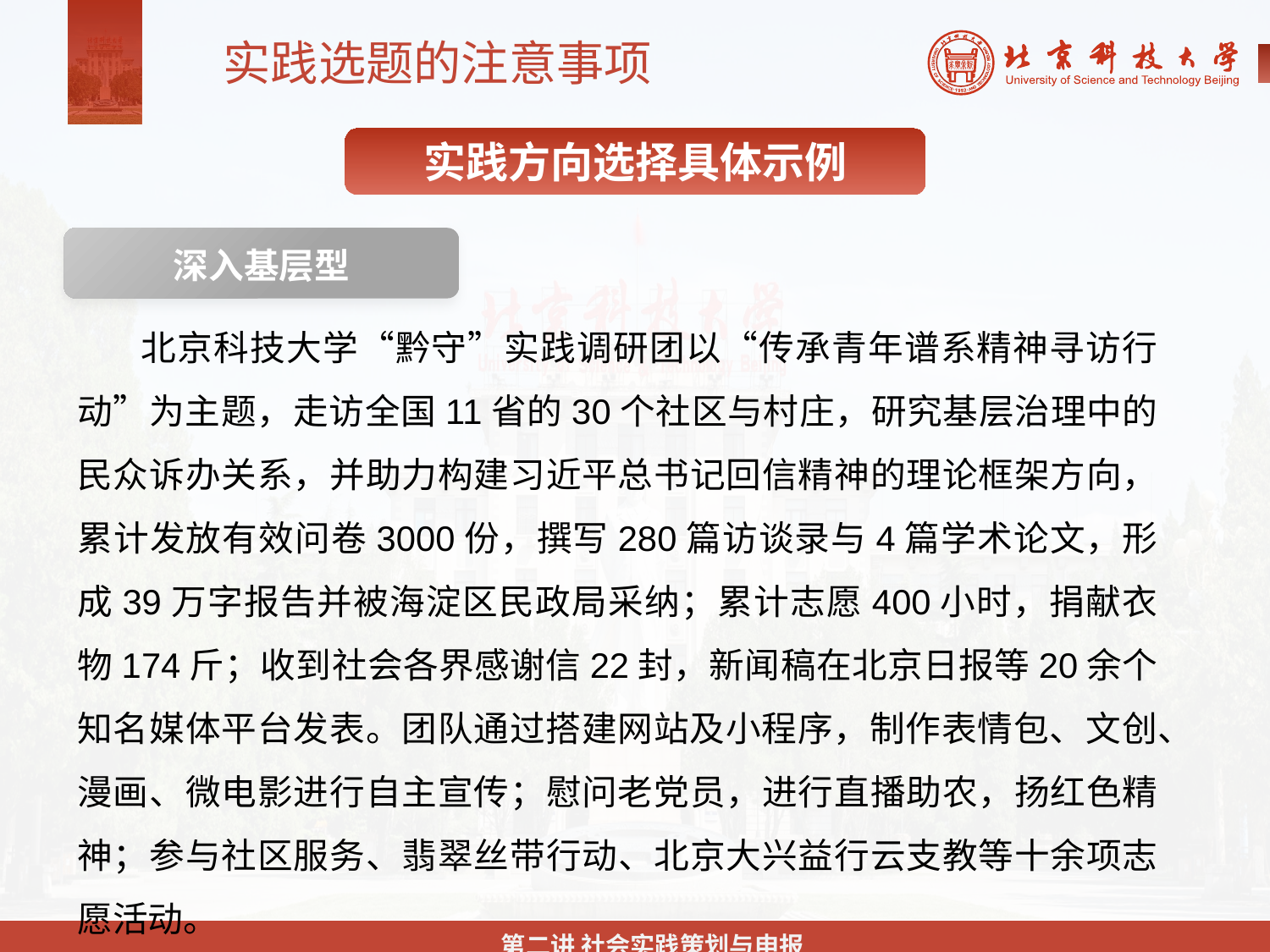

实践选题的注意事项

实践方向选择具体示例
深入基层型
北京科技大学“黔守”实践调研团以“传承青年谱系精神寻访行动”为主题，走访全国11省的30个社区与村庄，研究基层治理中的民众诉办关系，并助力构建习近平总书记回信精神的理论框架方向，累计发放有效问卷3000份，撰写280篇访谈录与4篇学术论文，形成39万字报告并被海淀区民政局采纳；累计志愿400小时，捐献衣物174斤；收到社会各界感谢信22封，新闻稿在北京日报等20余个知名媒体平台发表。团队通过搭建网站及小程序，制作表情包、文创、漫画、微电影进行自主宣传；慰问老党员，进行直播助农，扬红色精神；参与社区服务、翡翠丝带行动、北京大兴益行云支教等十余项志愿活动。